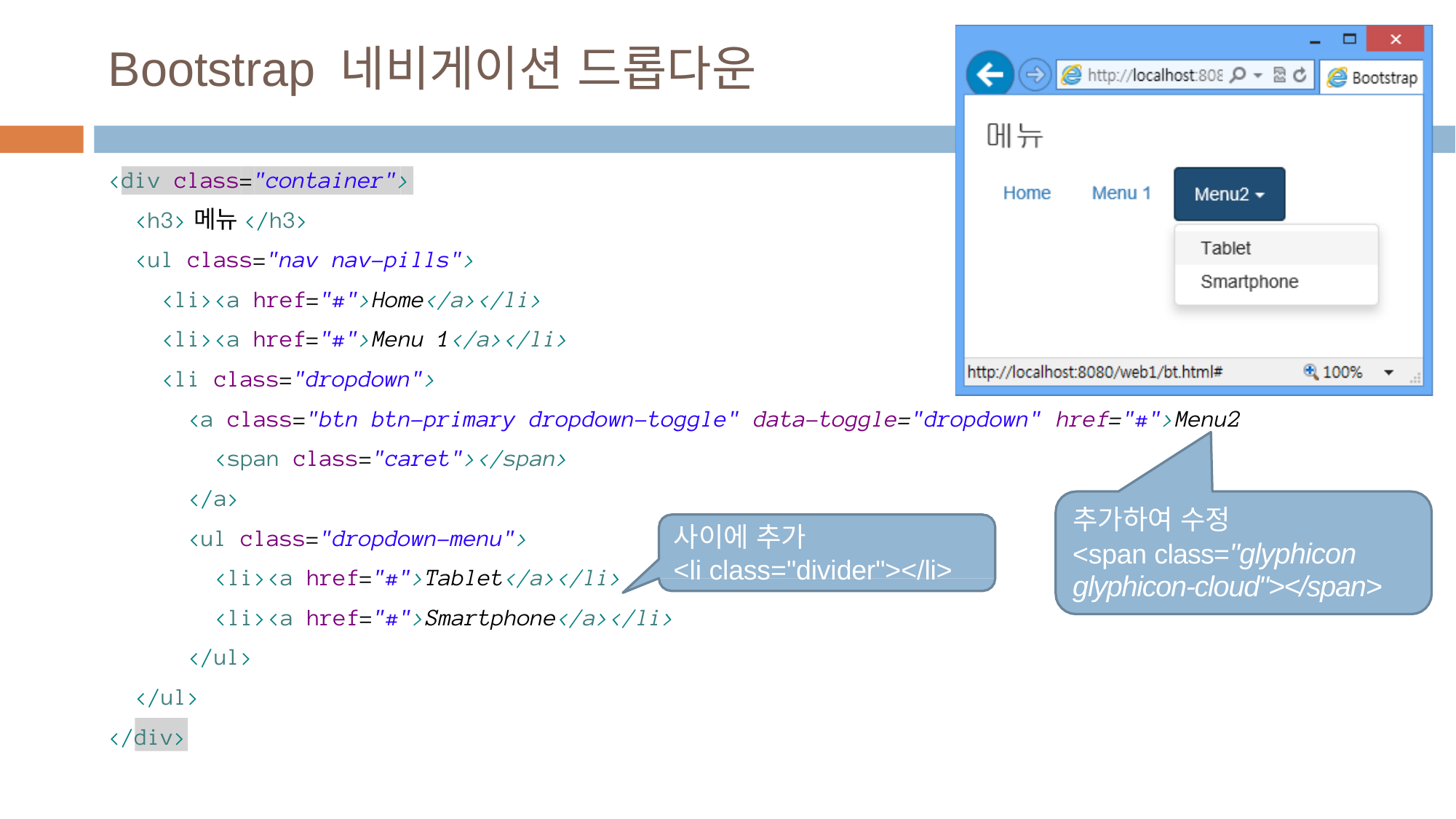

# Bootstrap 네비게이션 드롭다운
<div class="container">
<h3>메뉴</h3>
<ul class="nav nav-pills">
<li><a href="#">Home</a></li>
<li><a href="#">Menu 1</a></li>
<li class="dropdown">
<a class="btn btn-primary dropdown-toggle" data-toggle="dropdown" href="#">Menu2
<span class="caret"></span>

</a>
<ul class="dropdown-menu">
<li><a href="#">Tablet</a></li>
추가하여 수정
<span class="glyphicon  glyphicon-cloud"></span>

사이에 추가
<li class="divider"></li>
<li><a href="#">Smartphone</a></li>
</ul>
</ul>

</div>